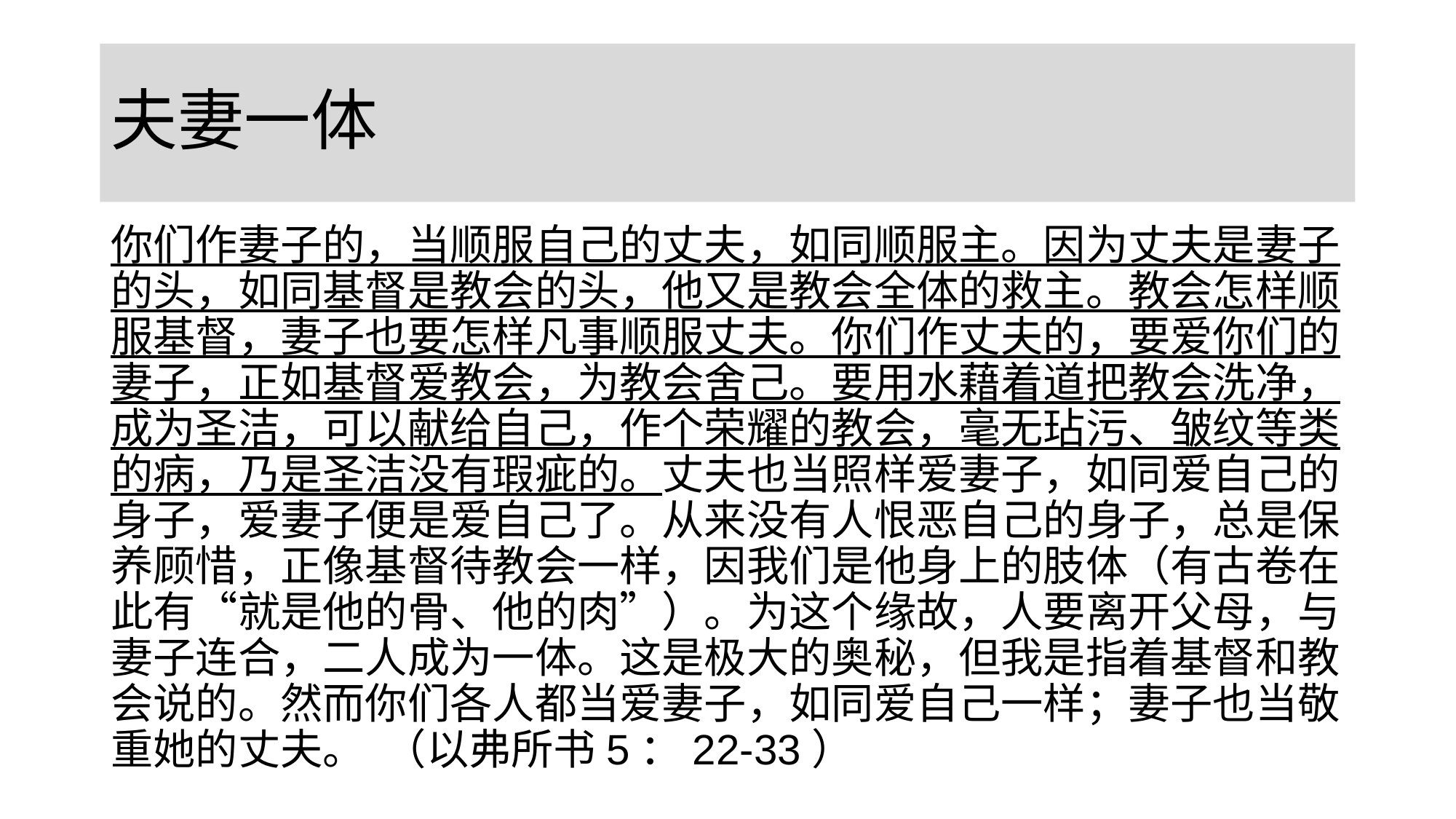

# 夫妻一体
你们作妻子的，当顺服自己的丈夫，如同顺服主。因为丈夫是妻子的头，如同基督是教会的头，他又是教会全体的救主。教会怎样顺服基督，妻子也要怎样凡事顺服丈夫。你们作丈夫的，要爱你们的妻子，正如基督爱教会，为教会舍己。要用水藉着道把教会洗净，成为圣洁，可以献给自己，作个荣耀的教会，毫无玷污、皱纹等类的病，乃是圣洁没有瑕疵的。丈夫也当照样爱妻子，如同爱自己的身子，爱妻子便是爱自己了。从来没有人恨恶自己的身子，总是保养顾惜，正像基督待教会一样，因我们是他身上的肢体（有古卷在此有“就是他的骨、他的肉”）。为这个缘故，人要离开父母，与妻子连合，二人成为一体。这是极大的奥秘，但我是指着基督和教会说的。然而你们各人都当爱妻子，如同爱自己一样；妻子也当敬重她的丈夫。  （以弗所书5：22-33）